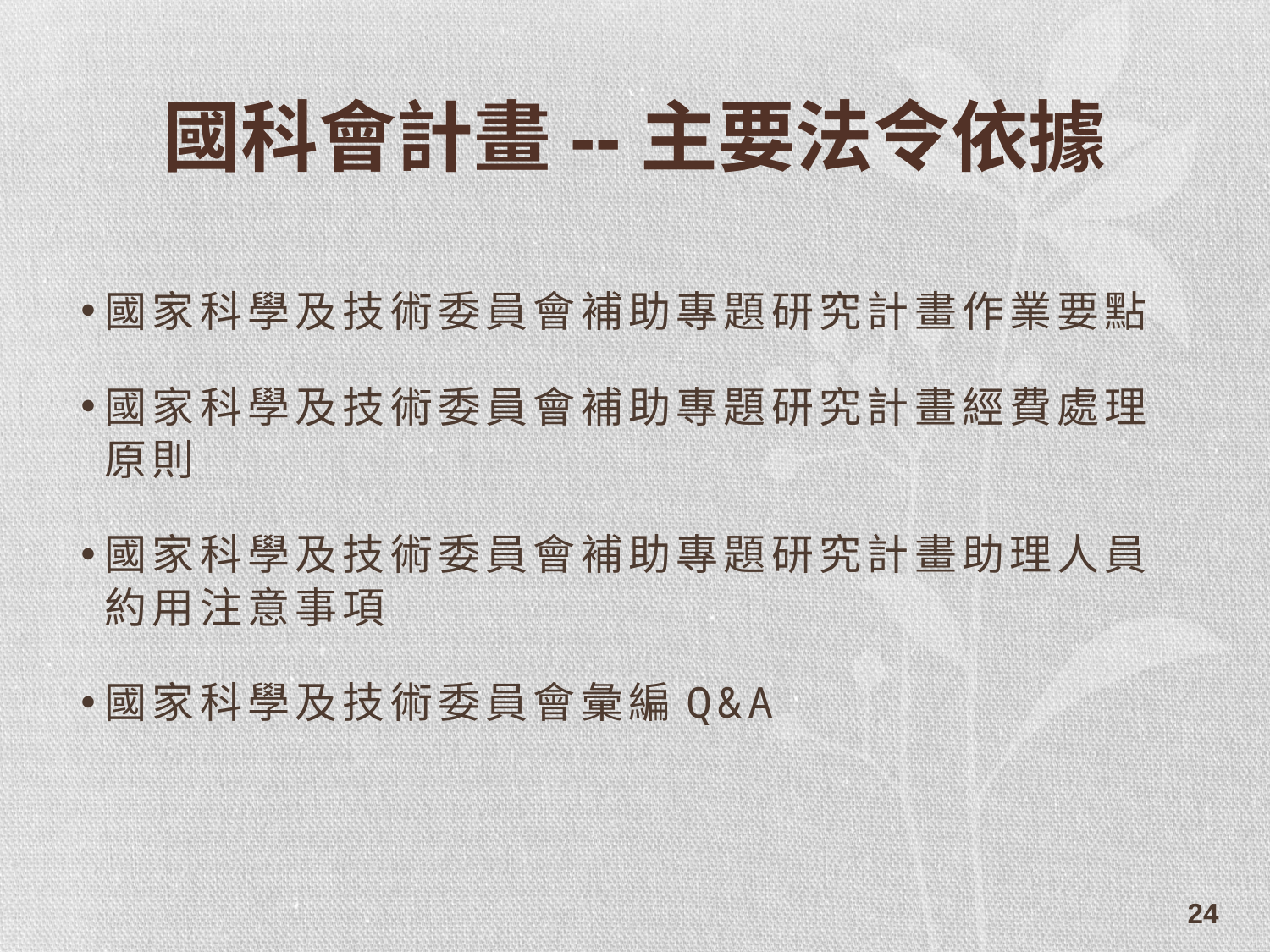

# 國科會計畫--主要法令依據
國家科學及技術委員會補助專題研究計畫作業要點
國家科學及技術委員會補助專題研究計畫經費處理原則
國家科學及技術委員會補助專題研究計畫助理人員約用注意事項
國家科學及技術委員會彙編Q&A

24